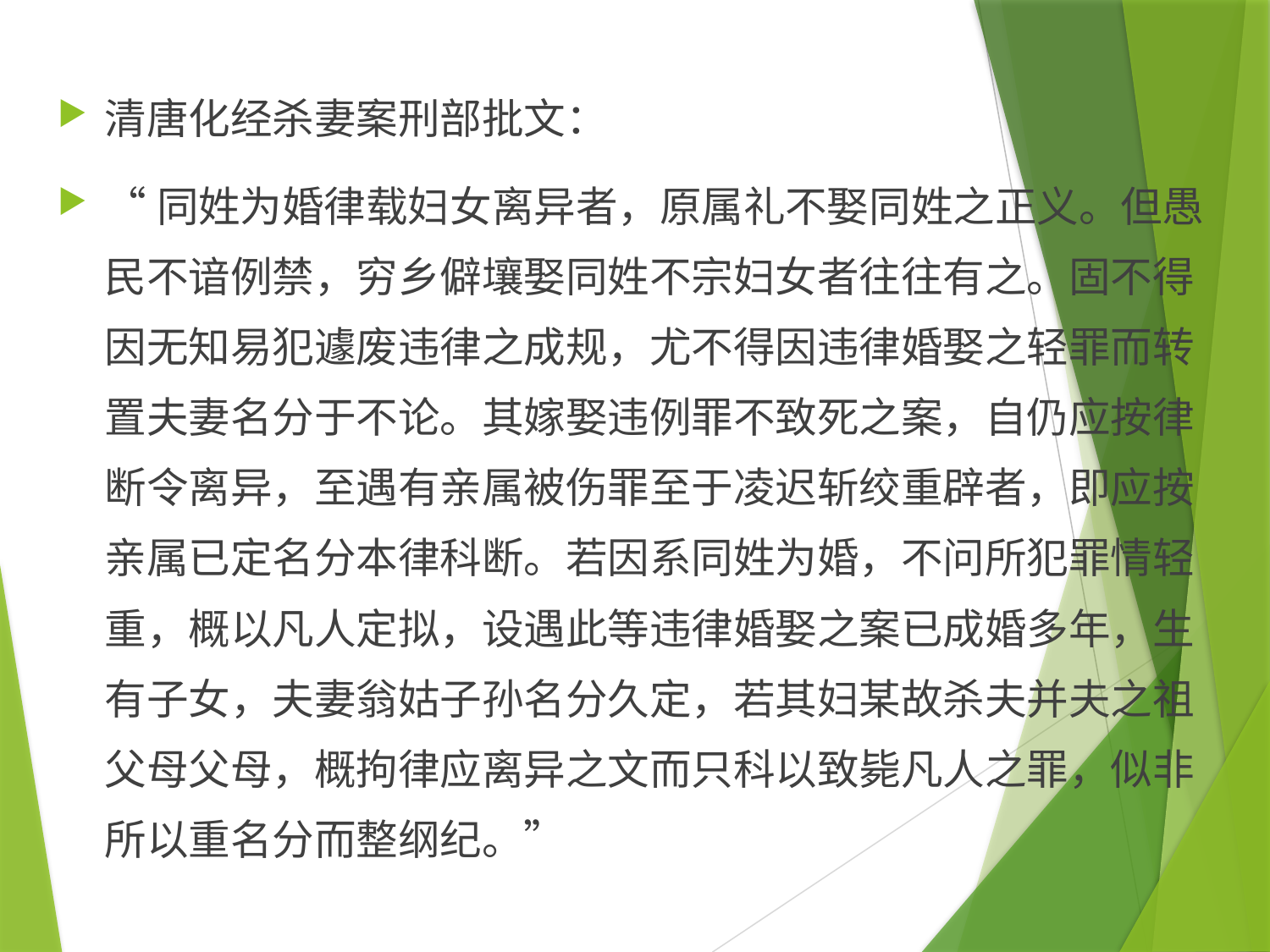

清唐化经杀妻案刑部批文：
“同姓为婚律载妇女离异者，原属礼不娶同姓之正义。但愚民不谙例禁，穷乡僻壤娶同姓不宗妇女者往往有之。固不得因无知易犯遽废违律之成规，尤不得因违律婚娶之轻罪而转置夫妻名分于不论。其嫁娶违例罪不致死之案，自仍应按律断令离异，至遇有亲属被伤罪至于凌迟斩绞重辟者，即应按亲属已定名分本律科断。若因系同姓为婚，不问所犯罪情轻重，概以凡人定拟，设遇此等违律婚娶之案已成婚多年，生有子女，夫妻翁姑子孙名分久定，若其妇某故杀夫并夫之祖父母父母，概拘律应离异之文而只科以致毙凡人之罪，似非所以重名分而整纲纪。”